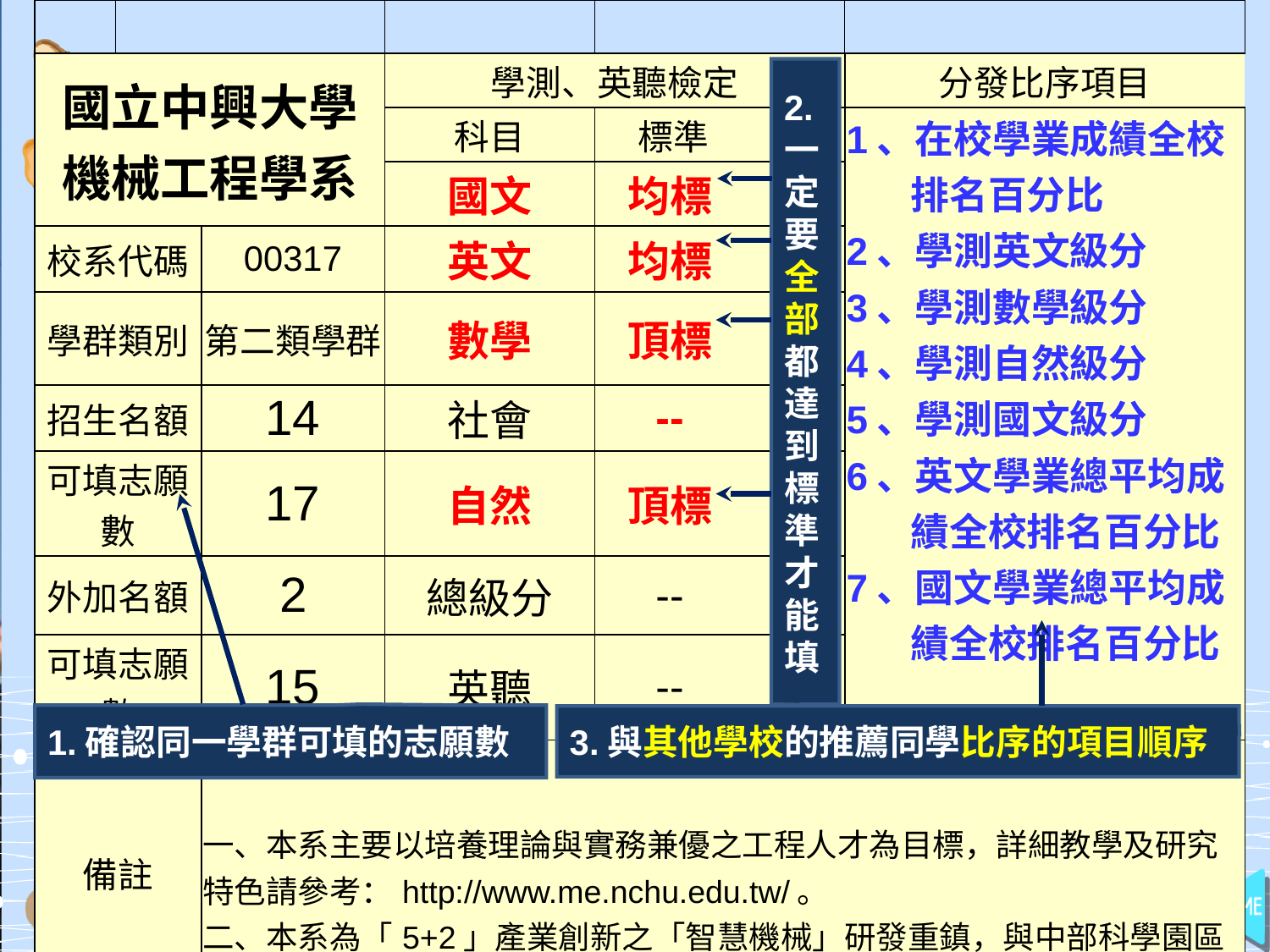

|  |  |  |  |  |  |
| --- | --- | --- | --- | --- | --- |
| 國立中興大學 機械工程學系 |  |  | 學測、英聽檢定 |  | 分發比序項目 |
|  |  |  | 科目 | 標準 | 1、在校學業成績全校 排名百分比 2、學測英文級分 3、學測數學級分 4、學測自然級分 5、學測國文級分 6、英文學業總平均成 績全校排名百分比 7、國文學業總平均成 績全校排名百分比 |
|  |  |  | 國文 | 均標 |  |
| 校系代碼 |  | 00317 | 英文 | 均標 |  |
| 學群類別 |  | 第二類學群 | 數學 | 頂標 |  |
| 招生名額 |  | 14 | 社會 | -- |  |
| 可填志願數 |  | 17 | 自然 | 頂標 |  |
| 外加名額 |  | 2 | 總級分 | -- |  |
| 可填志願數 |  | 15 | 英聽 | -- |  |
| 備註 |  | 一、本系主要以培養理論與實務兼優之工程人才為目標，詳細教學及研究特色請參考：http://www.me.nchu.edu.tw/。 二、本系為「5+2」產業創新之「智慧機械」研發重鎮，與中部科學園區及在地產業關係密切，並獲得多家企業提供獎學金及暑期實習機會。 |  |  |  |
2.一定要全部都達到標準才能填
1.確認同一學群可填的志願數
3.與其他學校的推薦同學比序的項目順序